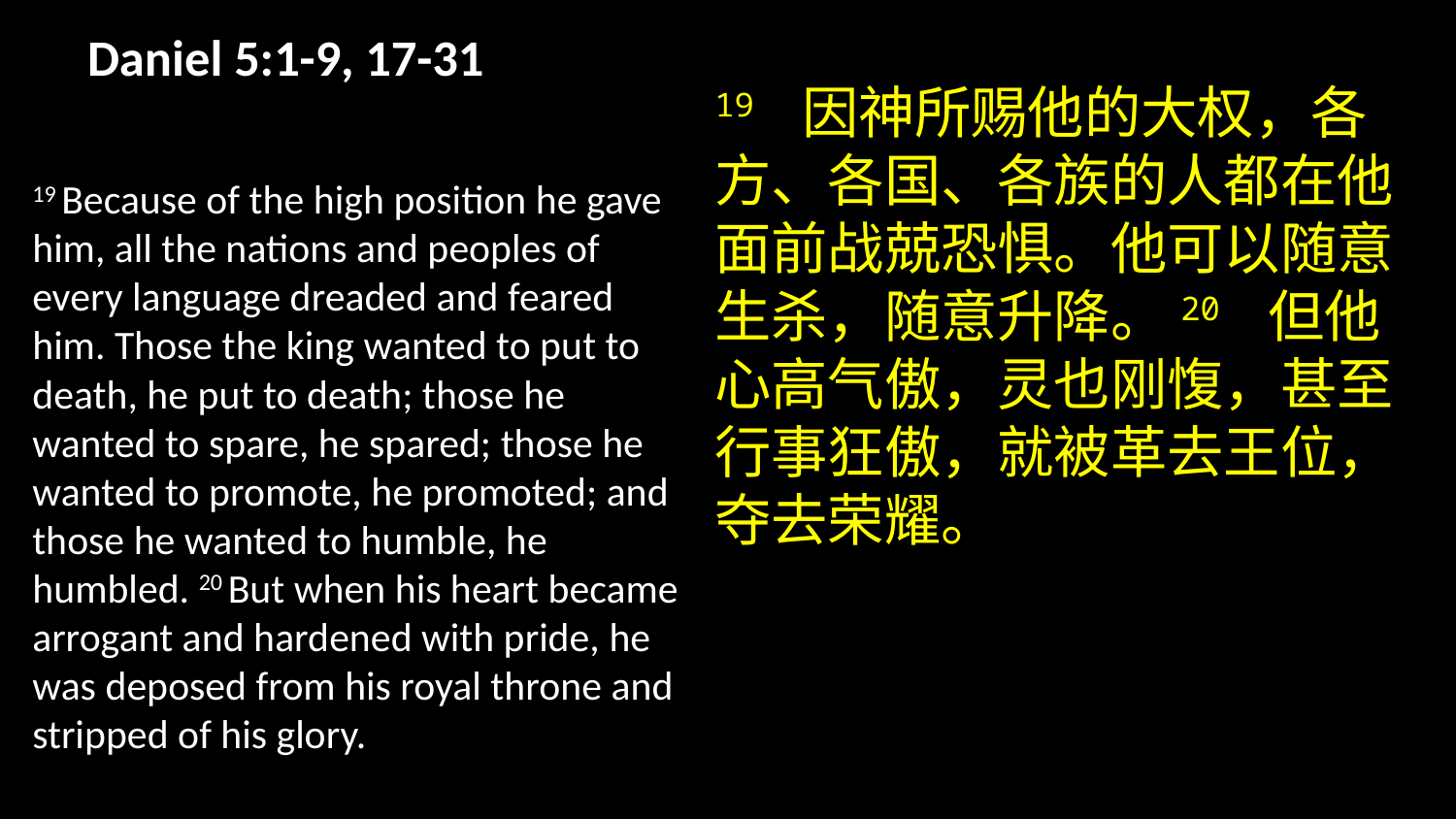

# Daniel 5:1-9, 17-31
19 因神所赐他的大权，各方、各国、各族的人都在他面前战兢恐惧。他可以随意生杀，随意升降。20 但他心高气傲，灵也刚愎，甚至行事狂傲，就被革去王位，夺去荣耀。
19 Because of the high position he gave him, all the nations and peoples of every language dreaded and feared him. Those the king wanted to put to death, he put to death; those he wanted to spare, he spared; those he wanted to promote, he promoted; and those he wanted to humble, he humbled. 20 But when his heart became arrogant and hardened with pride, he was deposed from his royal throne and stripped of his glory.